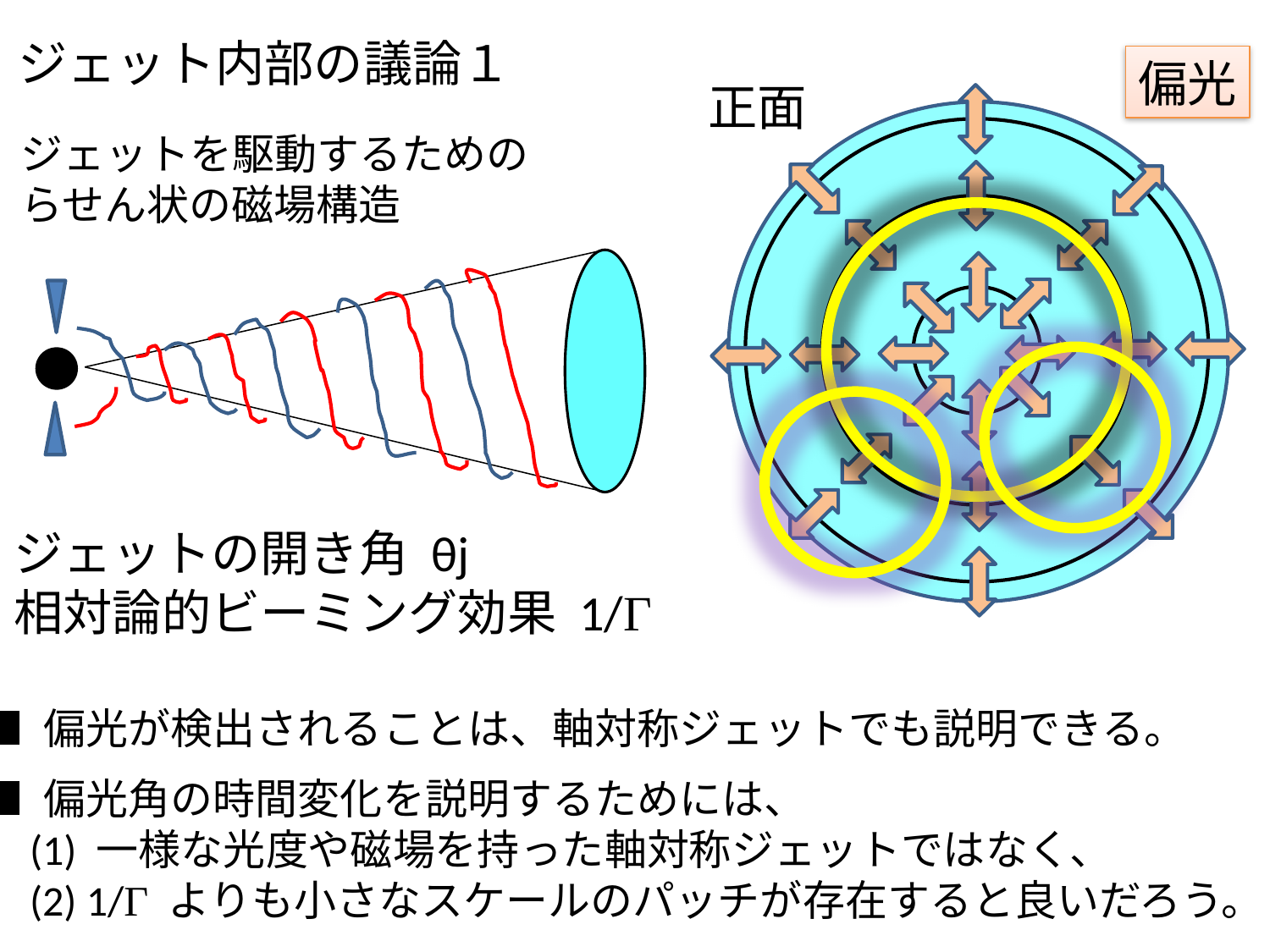

ジェット内部の議論１
偏光

正面

ジェットを駆動するための
らせん状の磁場構造

ジェットの開き角 θj
相対論的ビーミング効果 1/Γ
■ 偏光が検出されることは、軸対称ジェットでも説明できる。

■ 偏光角の時間変化を説明するためには、
     (1) 一様な光度や磁場を持った軸対称ジェットではなく、
     (2) 1/Γ よりも小さなスケールのパッチが存在すると良いだろう。